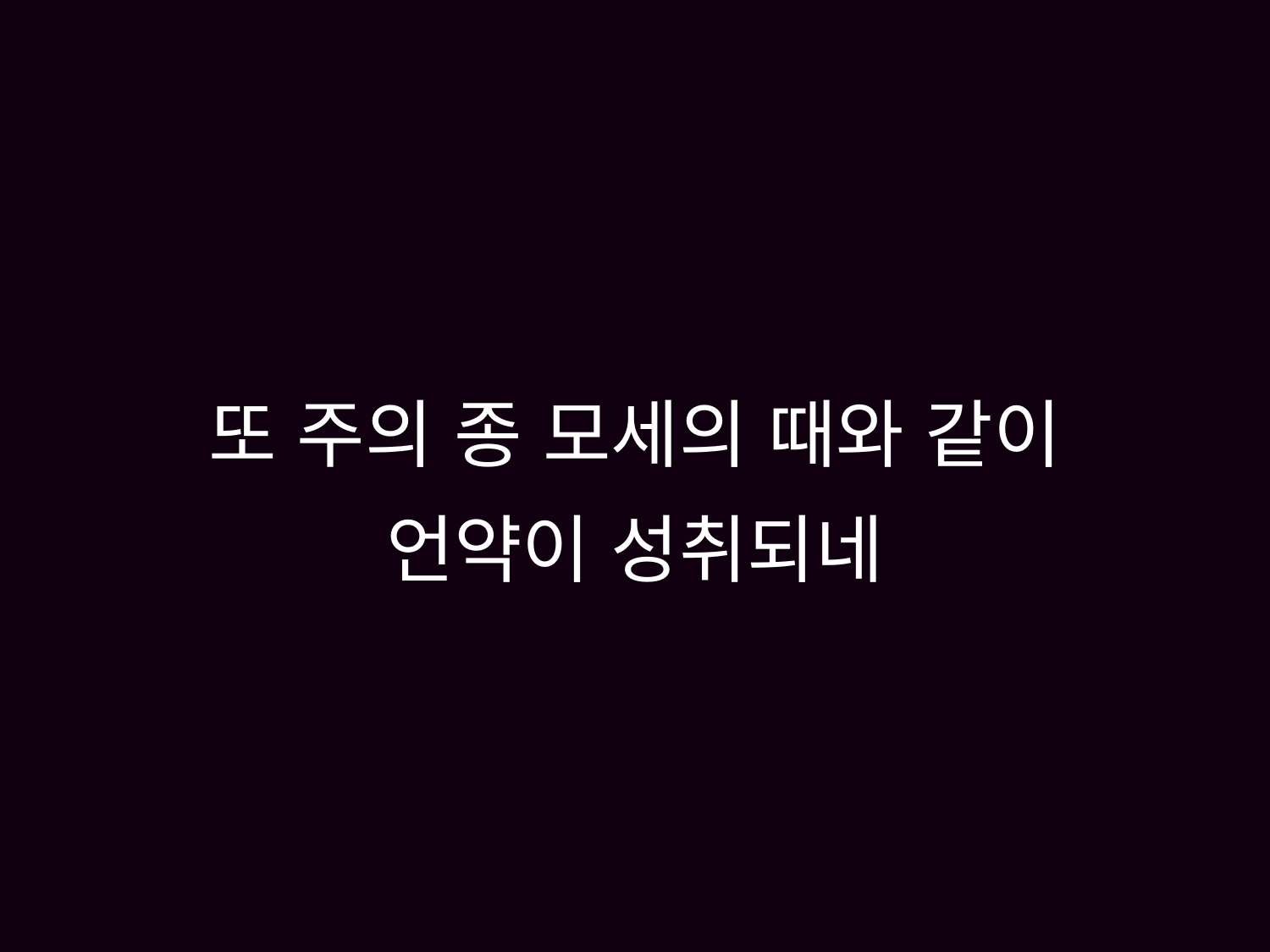

# 또 주의 종 모세의 때와 같이 언약이 성취되네